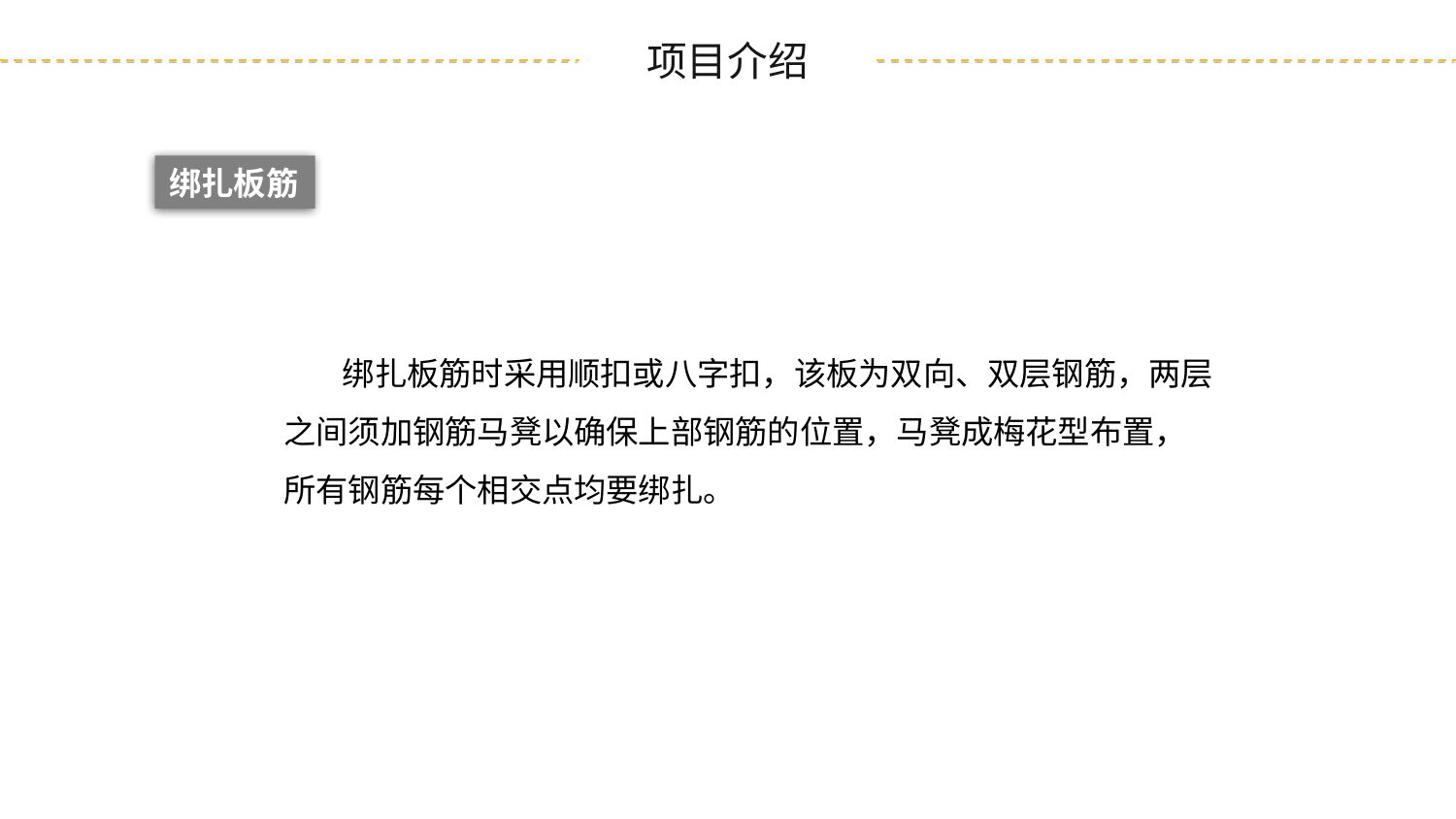

绑扎板筋
       绑扎板筋时采用顺扣或八字扣，该板为双向、双层钢筋，两层之间须加钢筋马凳以确保上部钢筋的位置，马凳成梅花型布置，所有钢筋每个相交点均要绑扎。